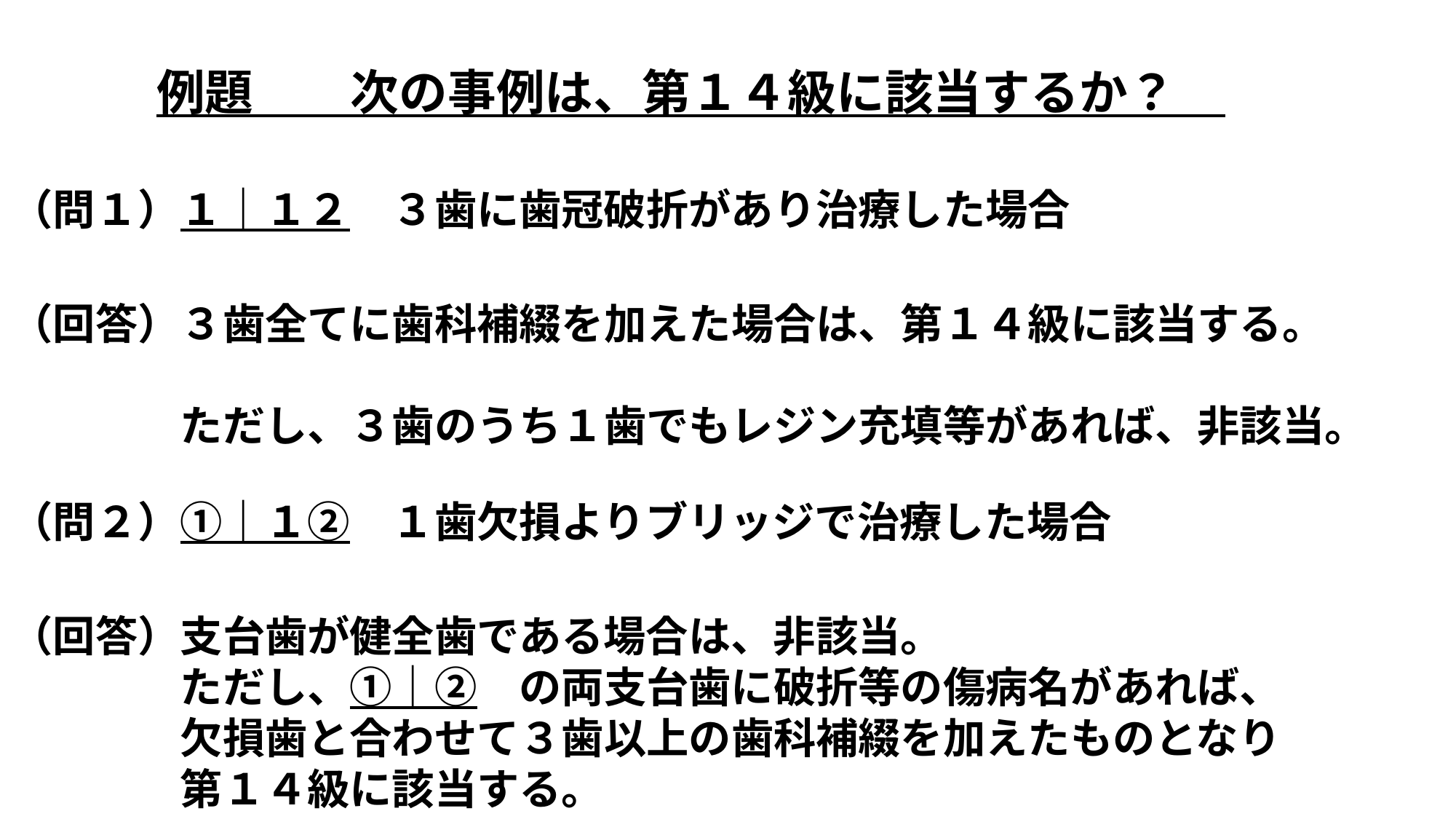

例題　　次の事例は、第１４級に該当するか？

（問１）１｜１２　３歯に歯冠破折があり治療した場合

（回答）３歯全てに歯科補綴を加えた場合は、第１４級に該当する。
　　　　ただし、３歯のうち１歯でもレジン充填等があれば、非該当。

（問２）①｜１②　１歯欠損よりブリッジで治療した場合

（回答）支台歯が健全歯である場合は、非該当。
　　　　ただし、①｜②　の両支台歯に破折等の傷病名があれば、
　　　　欠損歯と合わせて３歯以上の歯科補綴を加えたものとなり
　　　　第１４級に該当する。